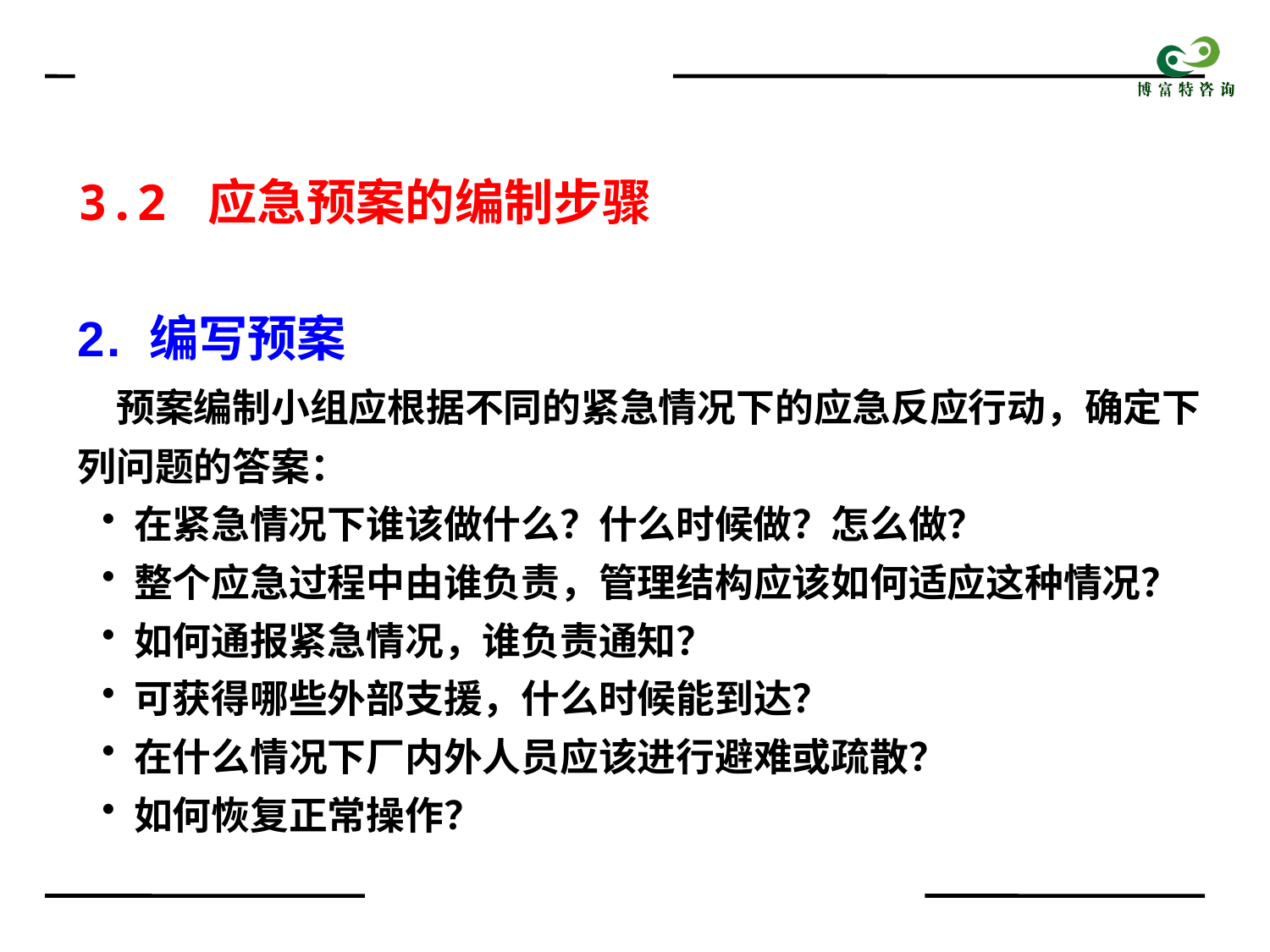

3.2 应急预案的编制步骤
编写预案
   预案编制小组应根据不同的紧急情况下的应急反应行动，确定下列问题的答案：
 在紧急情况下谁该做什么？什么时候做？怎么做？
 整个应急过程中由谁负责，管理结构应该如何适应这种情况？
 如何通报紧急情况，谁负责通知？
 可获得哪些外部支援，什么时候能到达？
 在什么情况下厂内外人员应该进行避难或疏散？
 如何恢复正常操作？